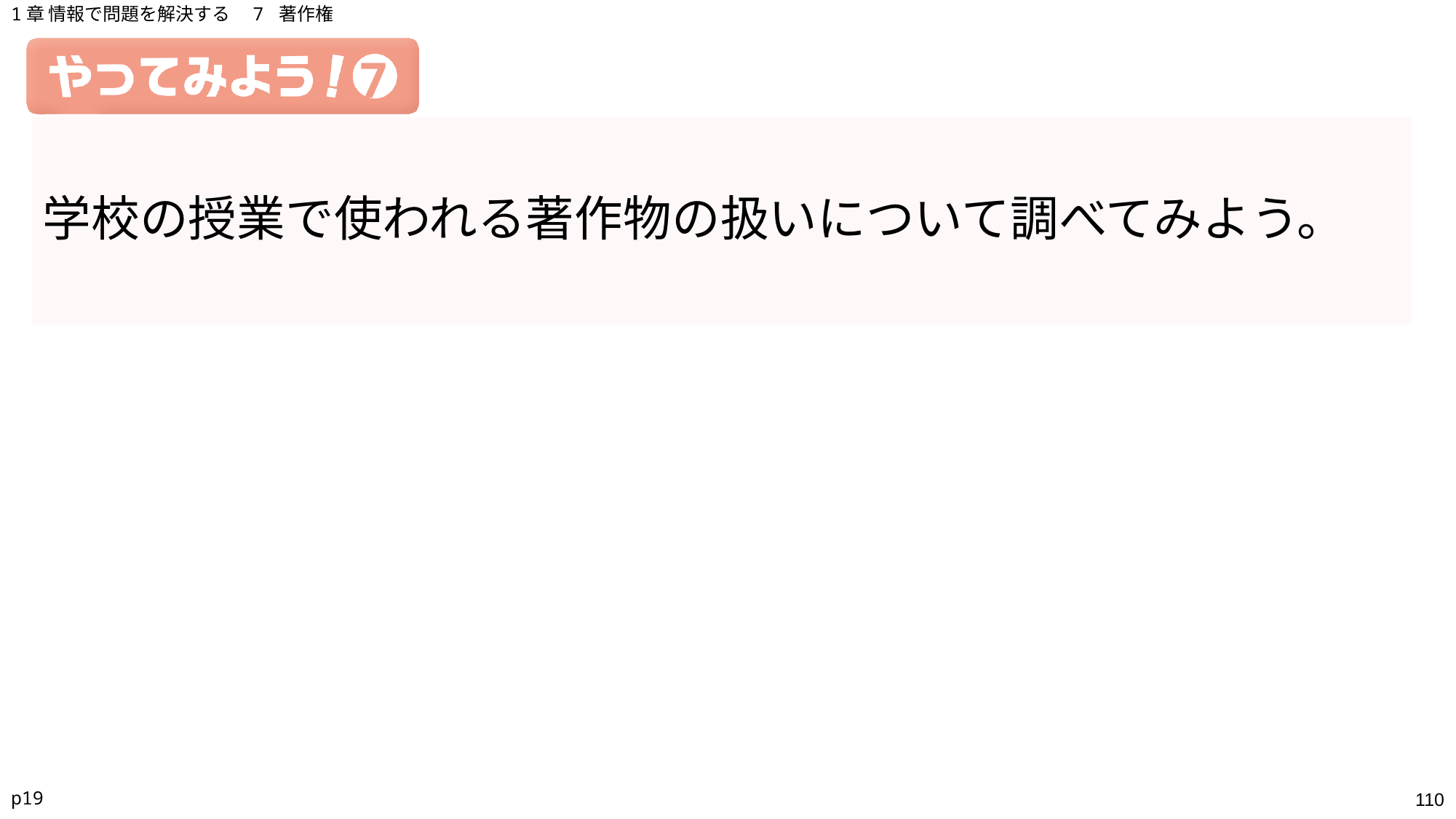

1章 情報で問題を解決する　7 著作権

# 7
学校の授業で使われる著作物の扱いについて調べてみよう。
p19
110